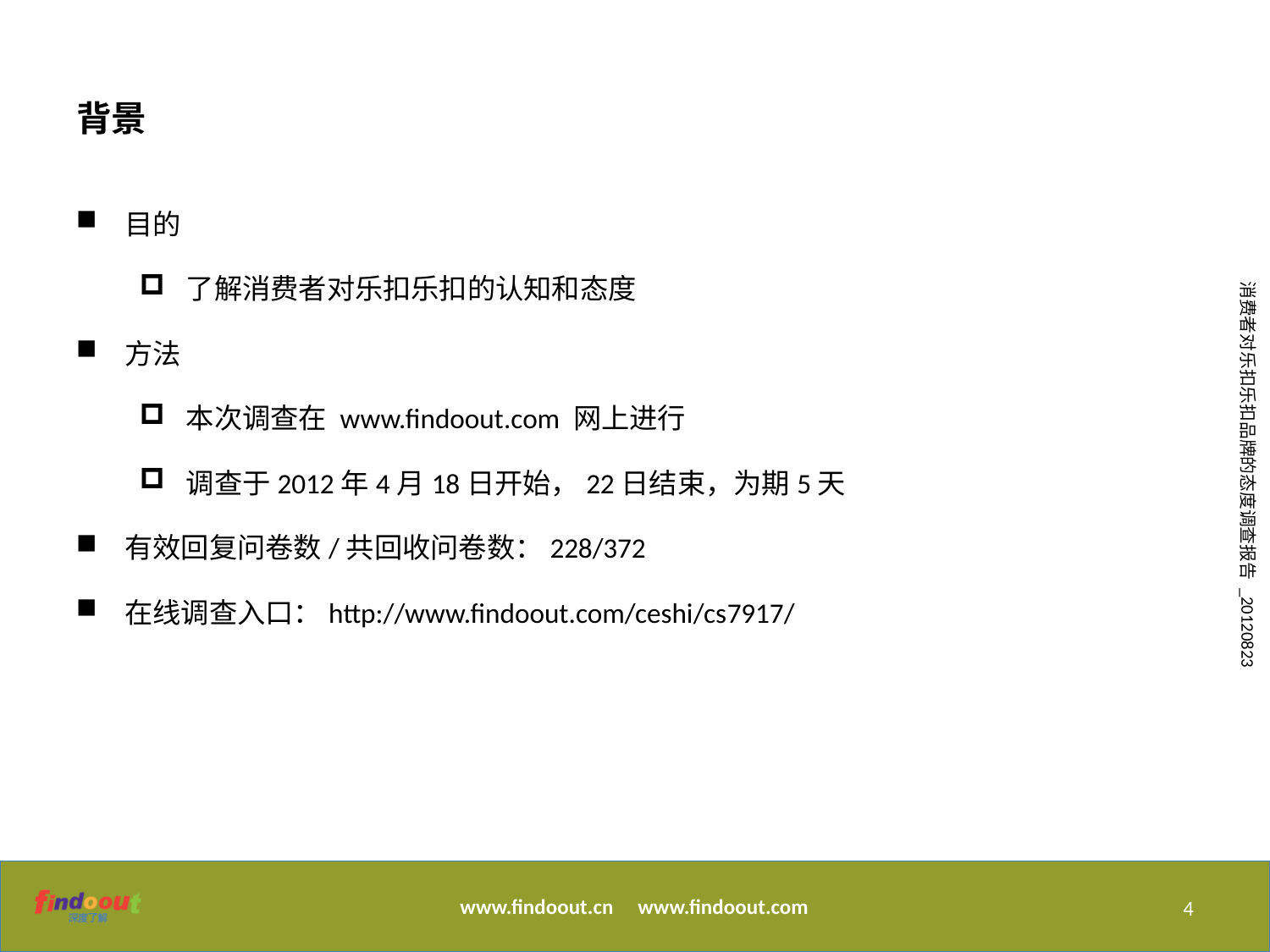

# 背景
目的
了解消费者对乐扣乐扣的认知和态度
方法
本次调查在 www.findoout.com 网上进行
调查于2012年4月18日开始，22日结束，为期5天
有效回复问卷数/共回收问卷数：228/372
在线调查入口：http://www.findoout.com/ceshi/cs7917/
4